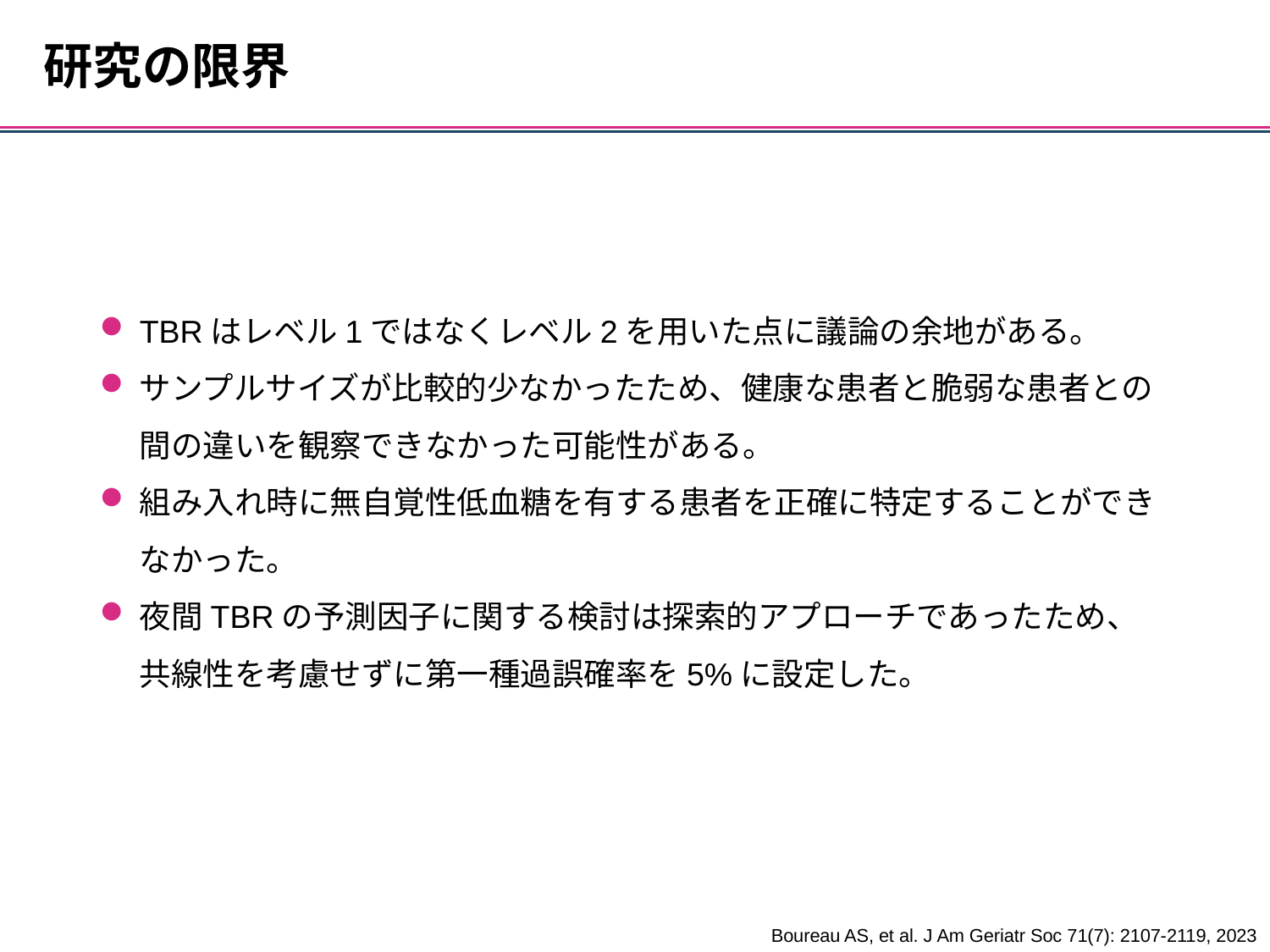

研究の限界
TBRはレベル1ではなくレベル2を用いた点に議論の余地がある。
サンプルサイズが比較的少なかったため、健康な患者と脆弱な患者との間の違いを観察できなかった可能性がある。
組み入れ時に無自覚性低血糖を有する患者を正確に特定することができなかった。
夜間TBRの予測因子に関する検討は探索的アプローチであったため、共線性を考慮せずに第一種過誤確率を5%に設定した。
Boureau AS, et al. J Am Geriatr Soc 71(7): 2107-2119, 2023